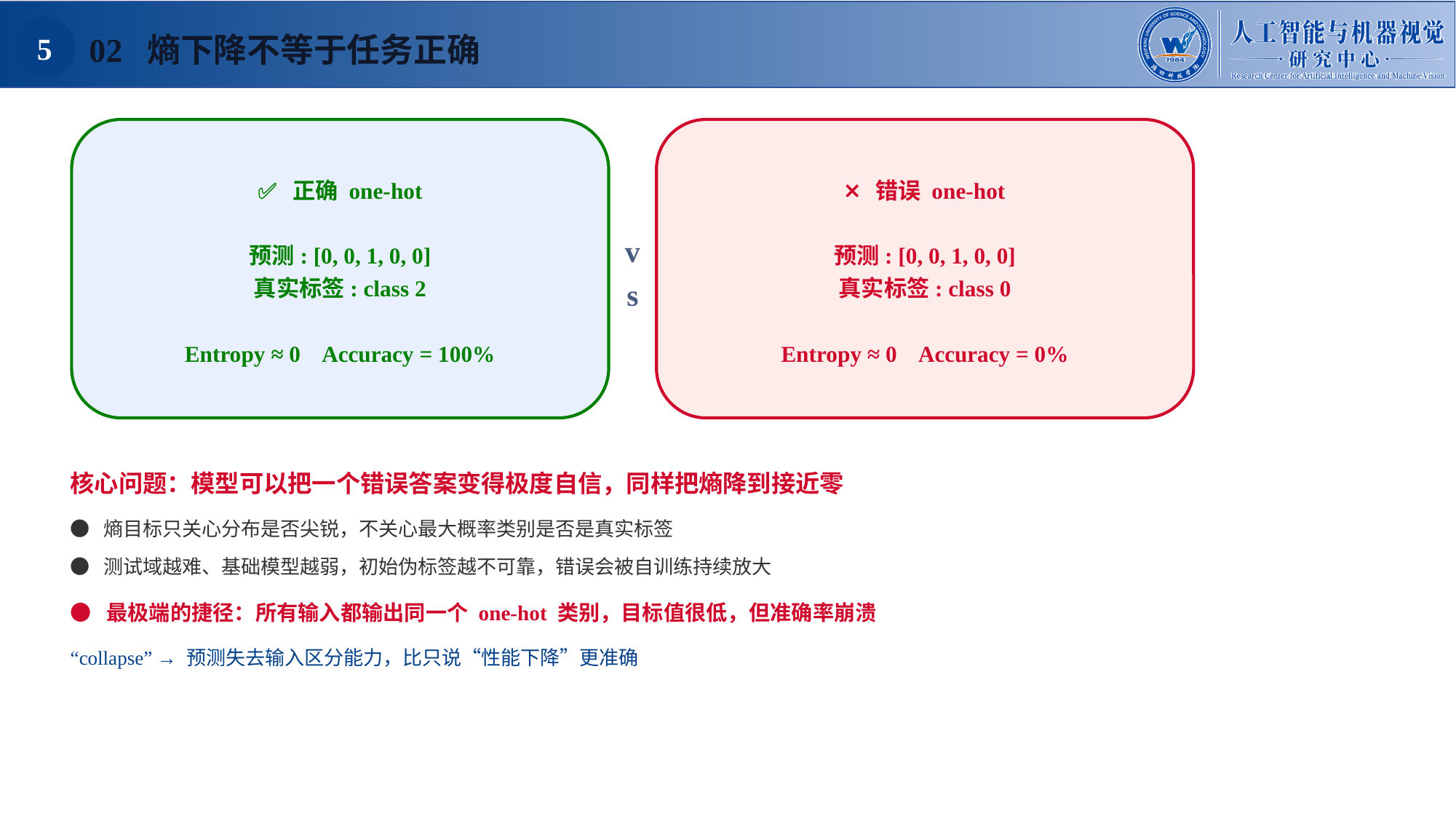

5
02  熵下降不等于任务正确
✅  正确 one-hot

预测: [0, 0, 1, 0, 0]
真实标签: class 2

Entropy ≈ 0    Accuracy = 100%
❌  错误 one-hot

预测: [0, 0, 1, 0, 0]
真实标签: class 0

Entropy ≈ 0    Accuracy = 0%
vs
核心问题：模型可以把一个错误答案变得极度自信，同样把熵降到接近零
●  熵目标只关心分布是否尖锐，不关心最大概率类别是否是真实标签
●  测试域越难、基础模型越弱，初始伪标签越不可靠，错误会被自训练持续放大
●  最极端的捷径：所有输入都输出同一个 one-hot 类别，目标值很低，但准确率崩溃
“collapse” → 预测失去输入区分能力，比只说“性能下降”更准确